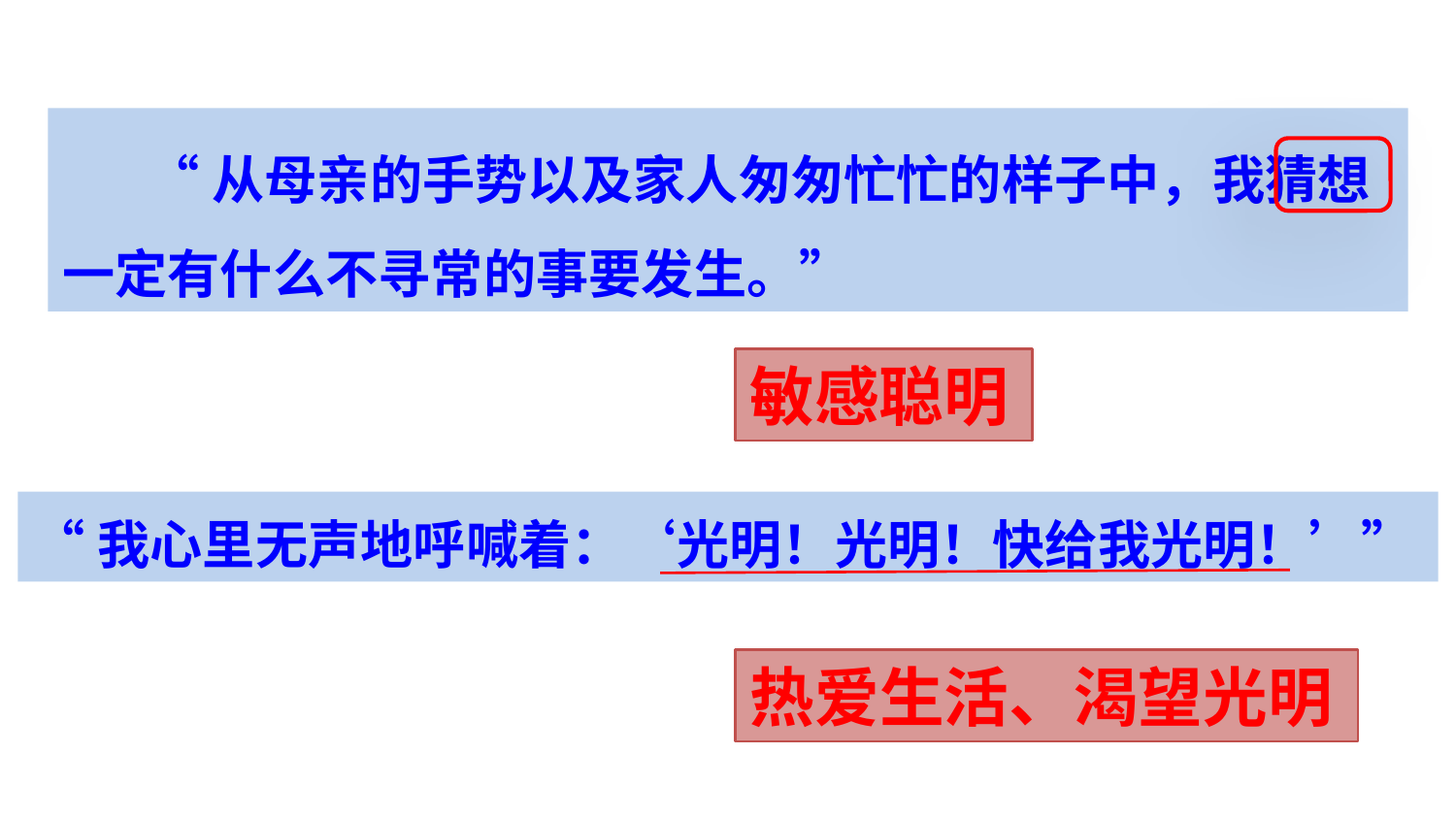

“从母亲的手势以及家人匆匆忙忙的样子中，我猜想一定有什么不寻常的事要发生。”

敏感聪明
“我心里无声地呼喊着：‘光明！光明！快给我光明！’”
热爱生活、渴望光明